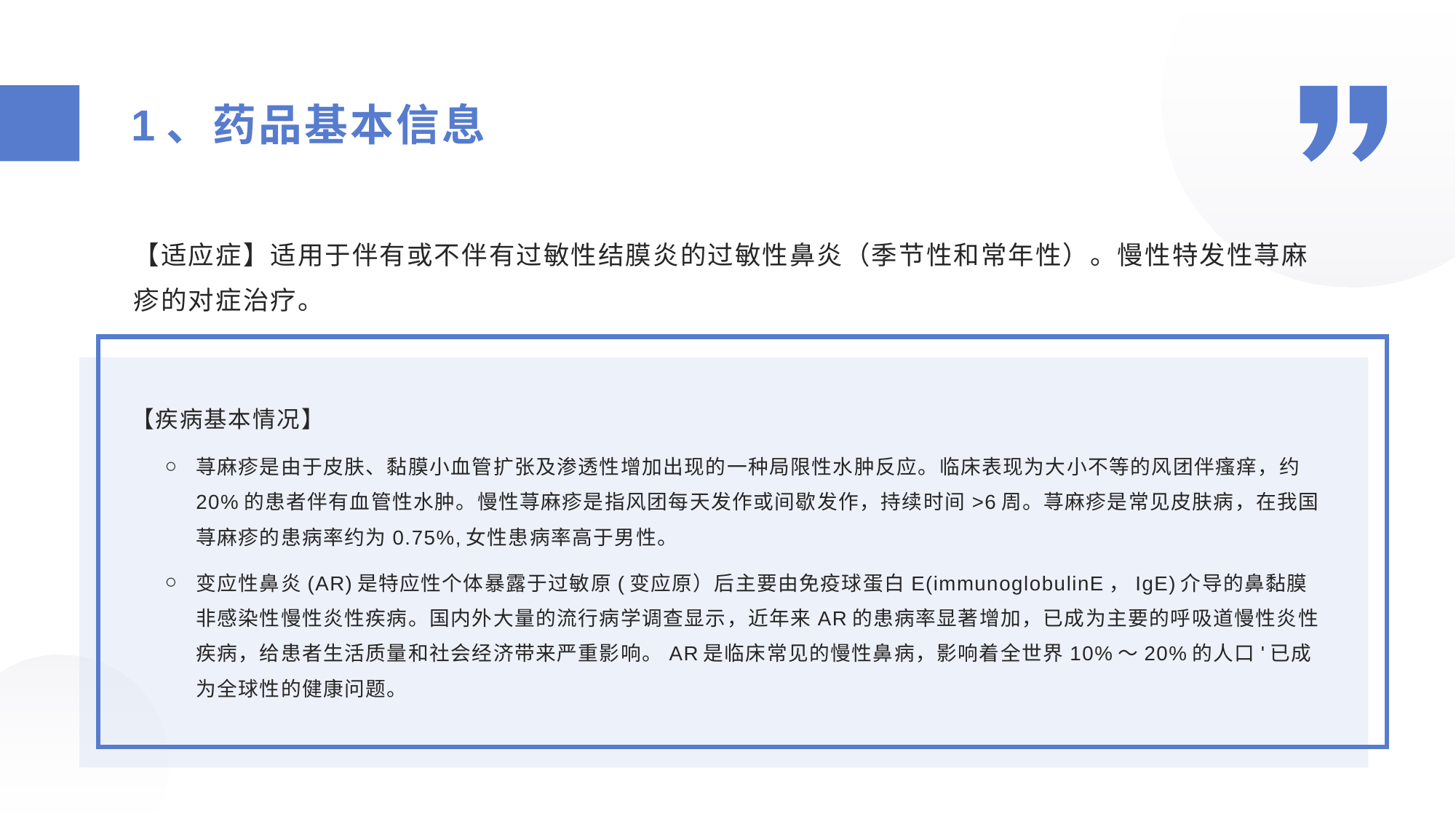

1、药品基本信息

【适应症】适用于伴有或不伴有过敏性结膜炎的过敏性鼻炎（季节性和常年性）。慢性特发性荨麻疹的对症治疗。

【疾病基本情况】
荨麻疹是由于皮肤、黏膜小血管扩张及渗透性增加出现的一种局限性水肿反应。临床表现为大小不等的风团伴瘙痒，约20%的患者伴有血管性水肿。慢性荨麻疹是指风团每天发作或间歇发作，持续时间>6周。荨麻疹是常见皮肤病，在我国荨麻疹的患病率约为0.75%,女性患病率高于男性。
变应性鼻炎(AR)是特应性个体暴露于过敏原(变应原）后主要由免疫球蛋白E(immunoglobulinE，IgE)介导的鼻黏膜非感染性慢性炎性疾病。国内外大量的流行病学调查显示，近年来AR的患病率显著增加，已成为主要的呼吸道慢性炎性疾病，给患者生活质量和社会经济带来严重影响。AR是临床常见的慢性鼻病，影响着全世界10%〜20%的人口'已成为全球性的健康问题。